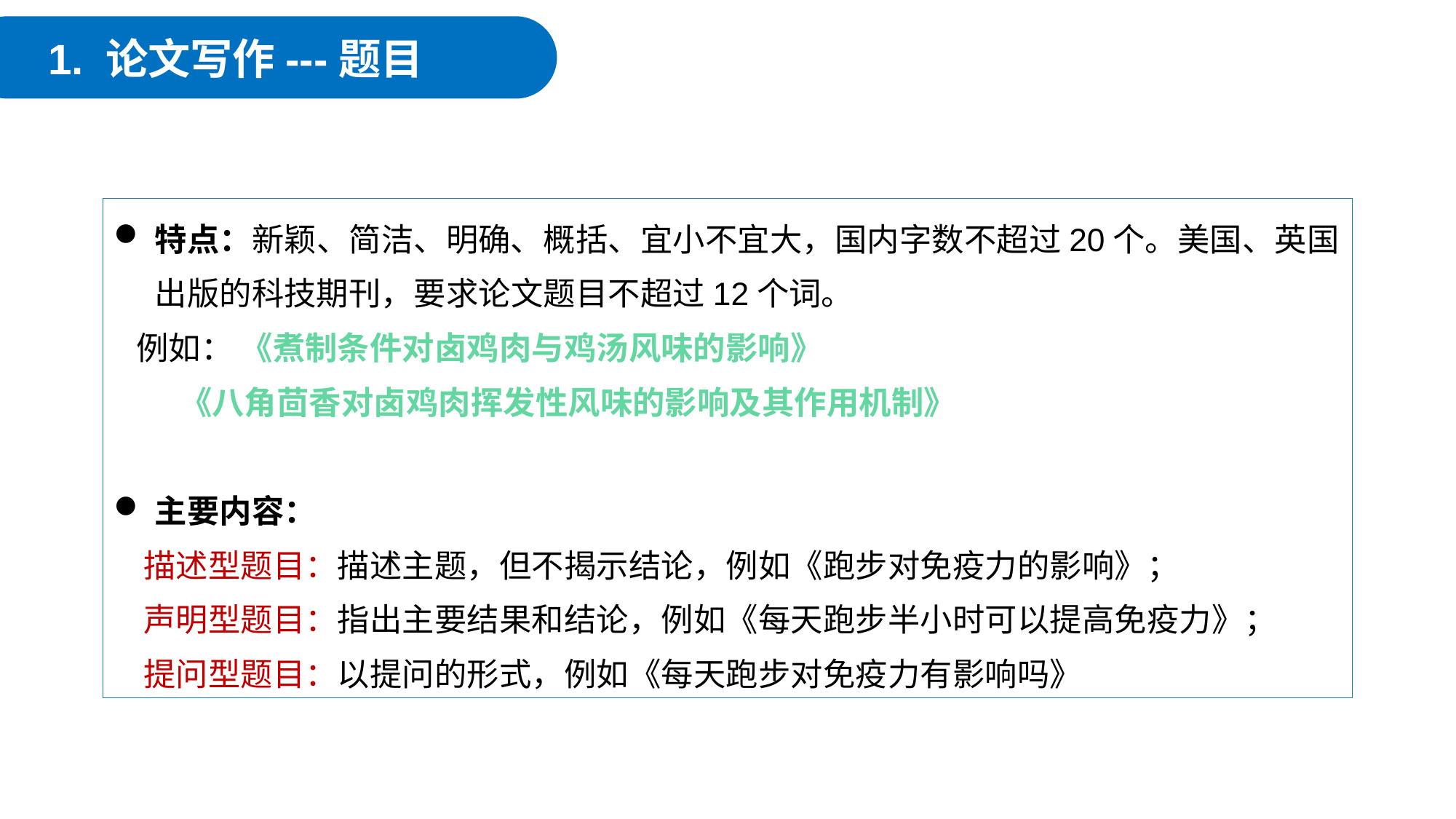

1. 论文写作---题目
特点：新颖、简洁、明确、概括、宜小不宜大，国内字数不超过20个。美国、英国出版的科技期刊，要求论文题目不超过12个词。
  例如： 《煮制条件对卤鸡肉与鸡汤风味的影响》
        《八角茴香对卤鸡肉挥发性风味的影响及其作用机制》

主要内容：
   描述型题目：描述主题，但不揭示结论，例如《跑步对免疫力的影响》；
   声明型题目：指出主要结果和结论，例如《每天跑步半小时可以提高免疫力》；
   提问型题目：以提问的形式，例如《每天跑步对免疫力有影响吗》